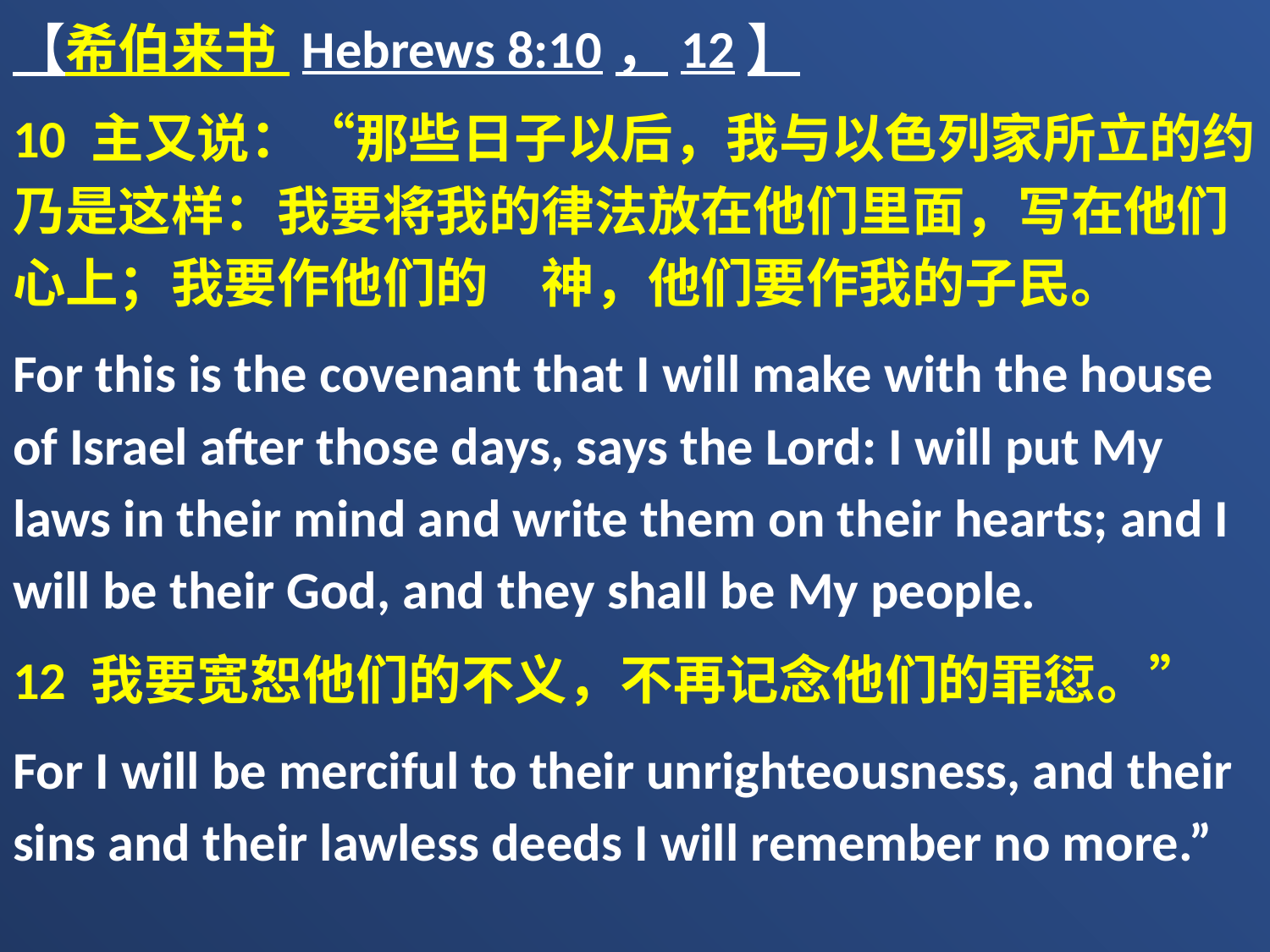

【希伯来书 Hebrews 8:10，12】
10 主又说：“那些日子以后，我与以色列家所立的约乃是这样：我要将我的律法放在他们里面，写在他们心上；我要作他们的　神，他们要作我的子民。
For this is the covenant that I will make with the house of Israel after those days, says the Lord: I will put My laws in their mind and write them on their hearts; and I will be their God, and they shall be My people.
12 我要宽恕他们的不义，不再记念他们的罪愆。”
For I will be merciful to their unrighteousness, and their sins and their lawless deeds I will remember no more.”